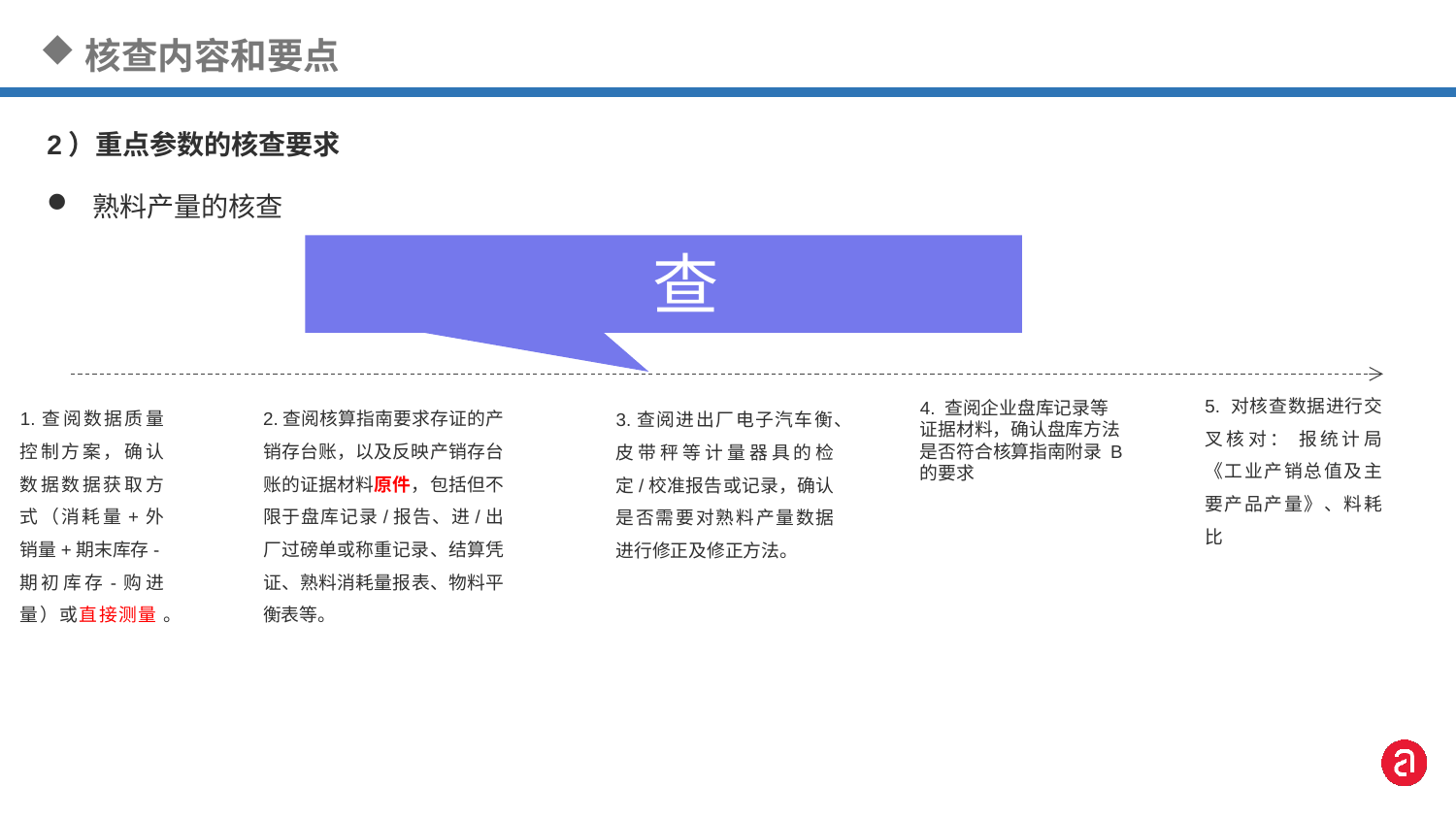

核查内容和要点
2）重点参数的核查要求
熟料产量的核查

查
5. 对核查数据进行交叉核对： 报统计局《工业产销总值及主要产品产量》、料耗比
1.查阅数据质量控制方案，确认数据数据获取方式（消耗量+外销量+期末库存-期初库存-购进量）或直接测量 。
2.查阅核算指南要求存证的产销存台账，以及反映产销存台账的证据材料原件，包括但不限于盘库记录/报告、进/出厂过磅单或称重记录、结算凭证、熟料消耗量报表、物料平衡表等。
4. 查阅企业盘库记录等证据材料，确认盘库方法是否符合核算指南附录 B 的要求
3.查阅进出厂电子汽车衡、皮带秤等计量器具的检定/校准报告或记录，确认是否需要对熟料产量数据进行修正及修正方法。